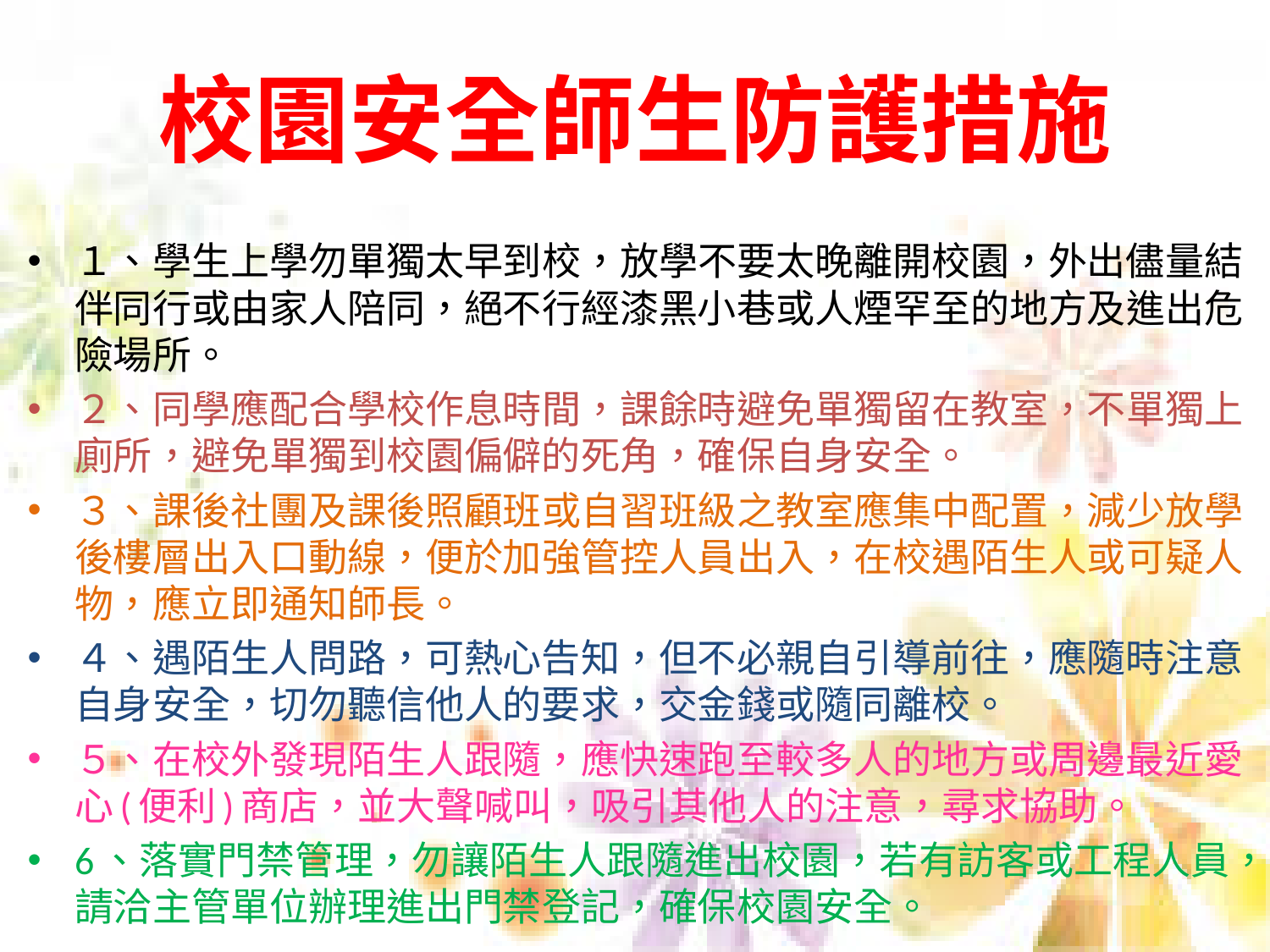

# 校園安全師生防護措施

１、學生上學勿單獨太早到校，放學不要太晚離開校園，外出儘量結伴同行或由家人陪同，絕不行經漆黑小巷或人煙罕至的地方及進出危險場所。
２、同學應配合學校作息時間，課餘時避免單獨留在教室，不單獨上廁所，避免單獨到校園偏僻的死角，確保自身安全。
３、課後社團及課後照顧班或自習班級之教室應集中配置，減少放學後樓層出入口動線，便於加強管控人員出入，在校遇陌生人或可疑人物，應立即通知師長。
４、遇陌生人問路，可熱心告知，但不必親自引導前往，應隨時注意自身安全，切勿聽信他人的要求，交金錢或隨同離校。
５、在校外發現陌生人跟隨，應快速跑至較多人的地方或周邊最近愛心(便利)商店，並大聲喊叫，吸引其他人的注意，尋求協助。
6、落實門禁管理，勿讓陌生人跟隨進出校園，若有訪客或工程人員，請洽主管單位辦理進出門禁登記，確保校園安全。